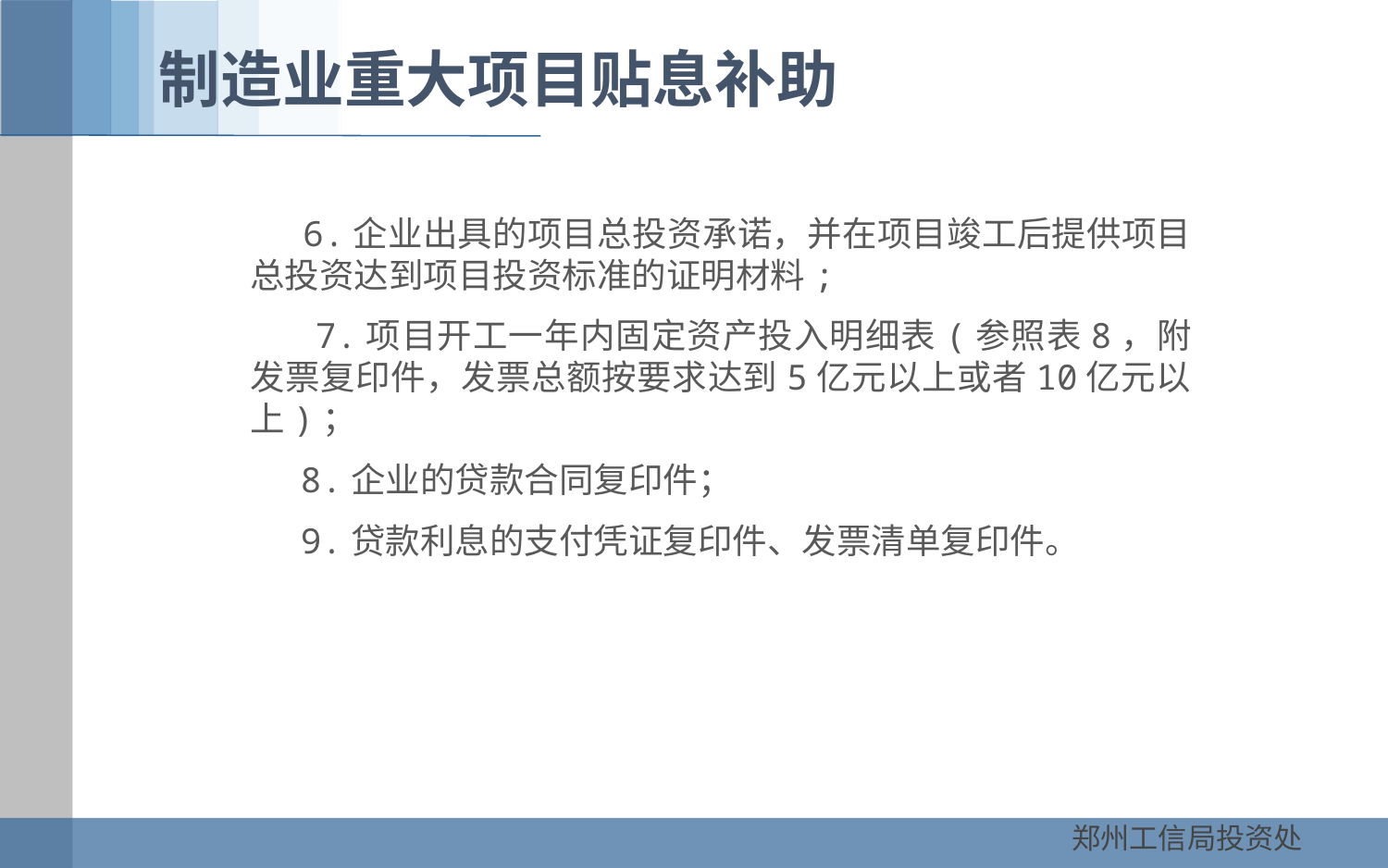

制造业重大项目贴息补助

　  6.企业出具的项目总投资承诺，并在项目竣工后提供项目总投资达到项目投资标准的证明材料;
   7.项目开工一年内固定资产投入明细表(参照表8，附发票复印件，发票总额按要求达到5亿元以上或者10亿元以上)；
　 8.企业的贷款合同复印件；
　 9.贷款利息的支付凭证复印件、发票清单复印件。

郑州工信局投资处